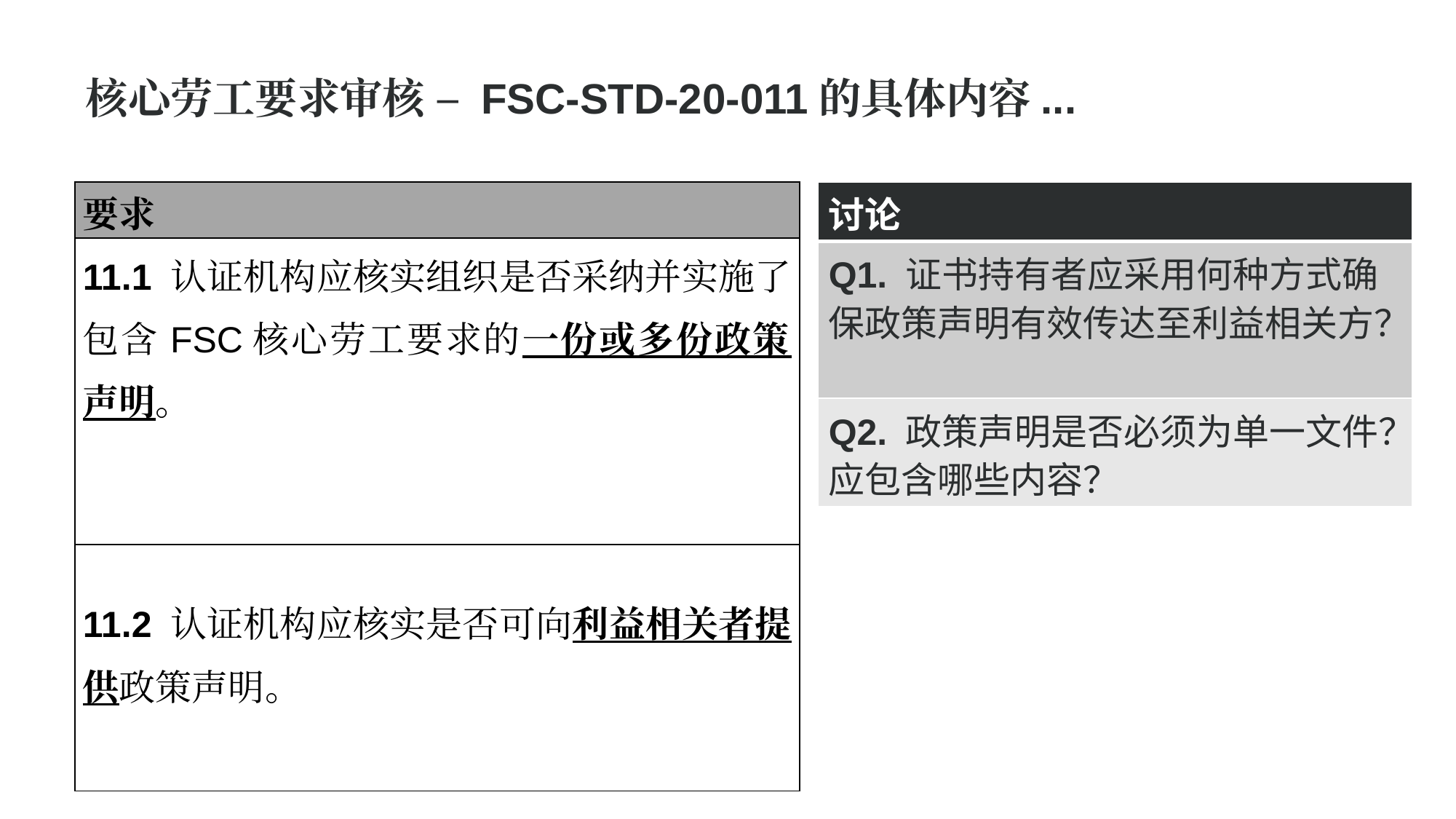

核心劳工要求审核 – FSC-STD-20-011的具体内容...
| 要求 |
| --- |
| 11.1 认证机构应核实组织是否采纳并实施了包含FSC核心劳工要求的一份或多份政策 声明。 |
| 11.2 认证机构应核实是否可向利益相关者提供政策声明。 |
| 讨论 |
| --- |
| Q1. 证书持有者应采用何种方式确保政策声明有效传达至利益相关方？ |
| Q2. 政策声明是否必须为单一文件？应包含哪些内容？ |